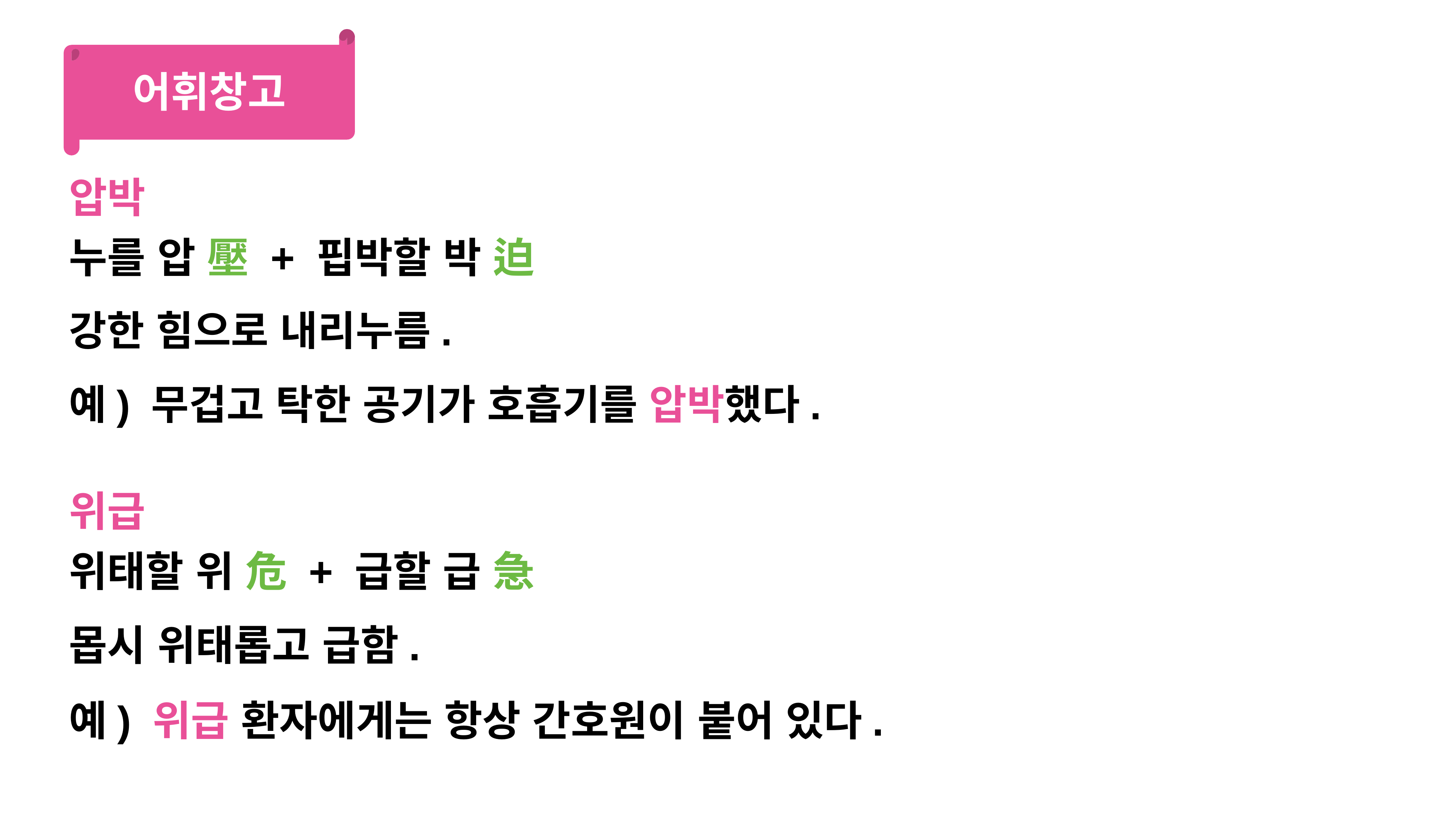

어휘창고
압박
누를 압 壓 + 핍박할 박 迫
강한 힘으로 내리누름.
예) 무겁고 탁한 공기가 호흡기를 압박했다.
위급
위태할 위 危 + 급할 급 急
몹시 위태롭고 급함.
예) 위급 환자에게는 항상 간호원이 붙어 있다.